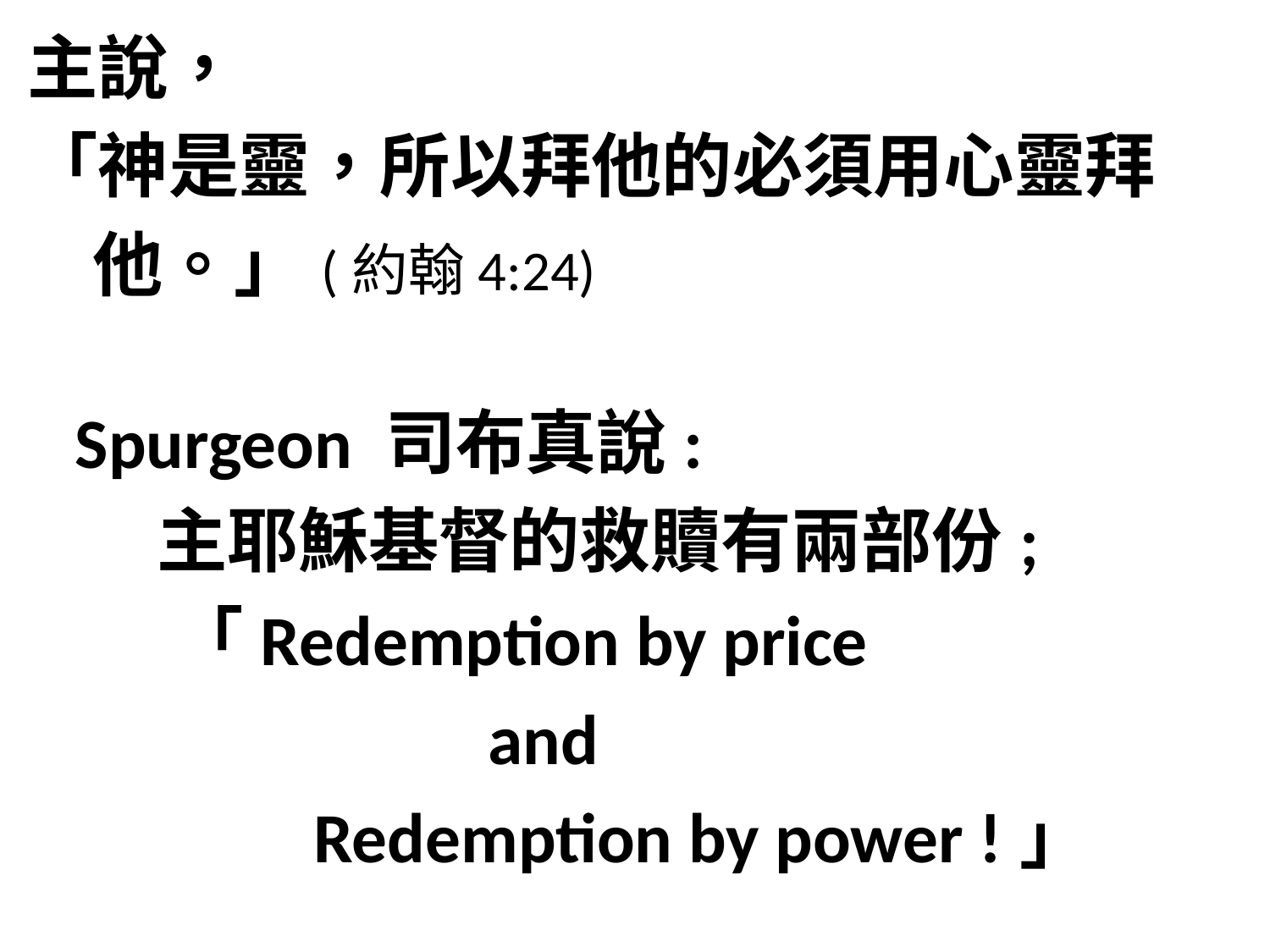

主說，
「神是靈，所以拜他的必須用心靈拜
   他。」(約翰4:24)

   Spurgeon 司布真說:
       主耶穌基督的救贖有兩部份;
        「Redemption by price
                             and
                  Redemption by power !」